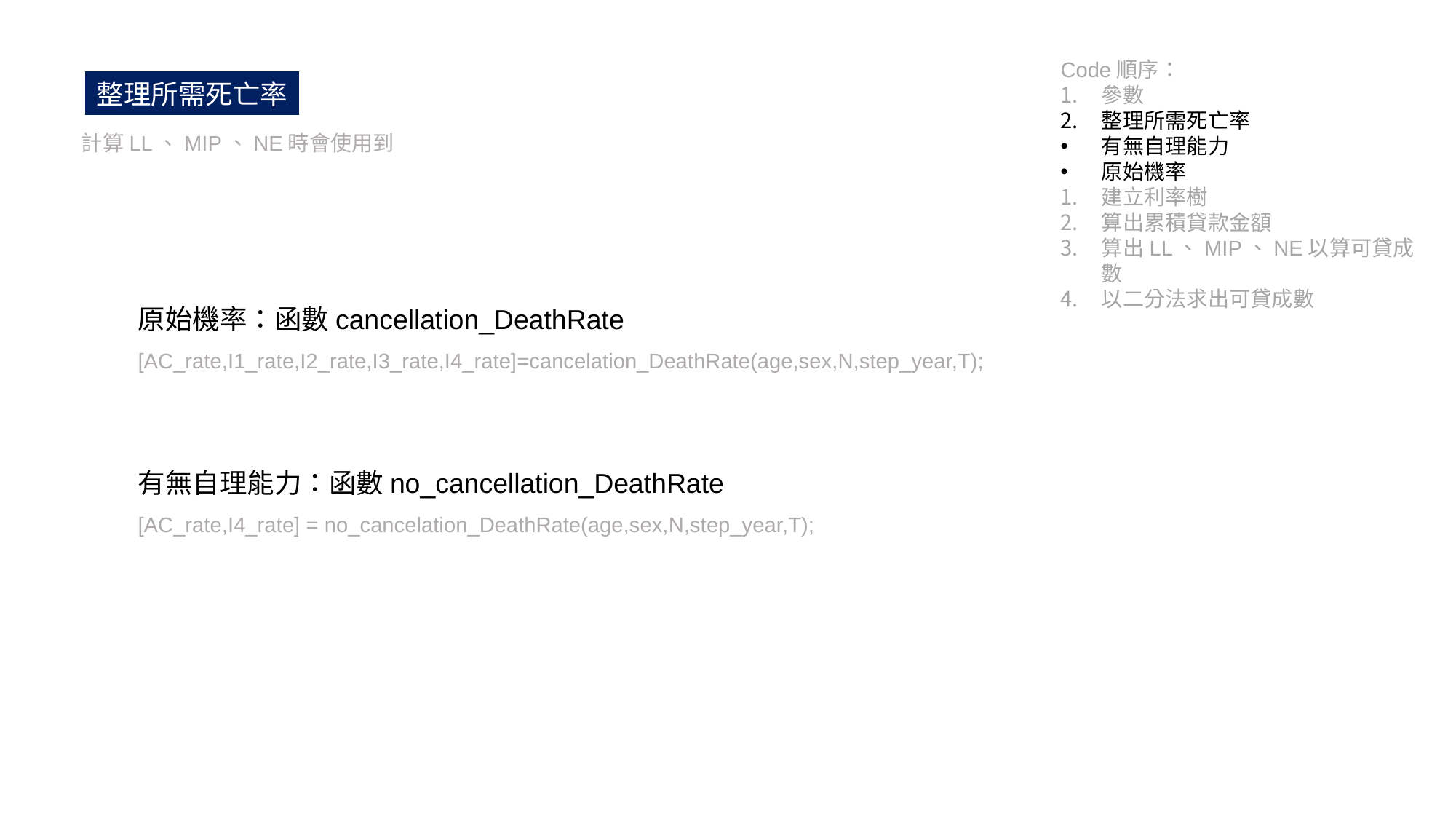

Code順序：
參數
整理所需死亡率
有無自理能力
原始機率
建立利率樹
算出累積貸款金額
算出LL、MIP、NE以算可貸成數
以二分法求出可貸成數
整理所需死亡率
計算LL、MIP、NE時會使用到
原始機率：函數cancellation_DeathRate
[AC_rate,I1_rate,I2_rate,I3_rate,I4_rate]=cancelation_DeathRate(age,sex,N,step_year,T);

有無自理能力：函數no_cancellation_DeathRate
[AC_rate,I4_rate] = no_cancelation_DeathRate(age,sex,N,step_year,T);